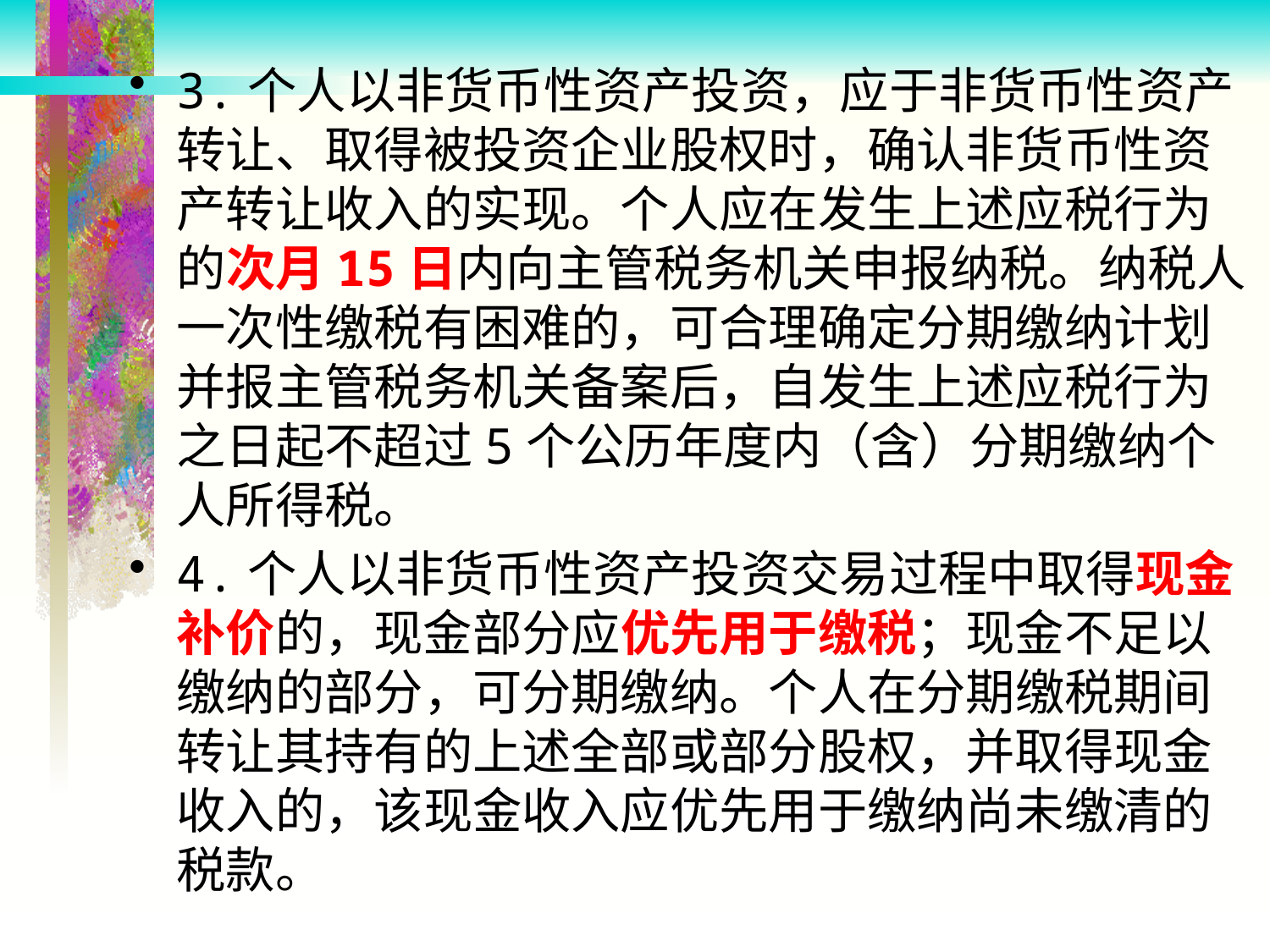

3.个人以非货币性资产投资，应于非货币性资产转让、取得被投资企业股权时，确认非货币性资产转让收入的实现。个人应在发生上述应税行为的次月15日内向主管税务机关申报纳税。纳税人一次性缴税有困难的，可合理确定分期缴纳计划并报主管税务机关备案后，自发生上述应税行为之日起不超过5个公历年度内（含）分期缴纳个人所得税。
4.个人以非货币性资产投资交易过程中取得现金补价的，现金部分应优先用于缴税；现金不足以缴纳的部分，可分期缴纳。个人在分期缴税期间转让其持有的上述全部或部分股权，并取得现金收入的，该现金收入应优先用于缴纳尚未缴清的税款。